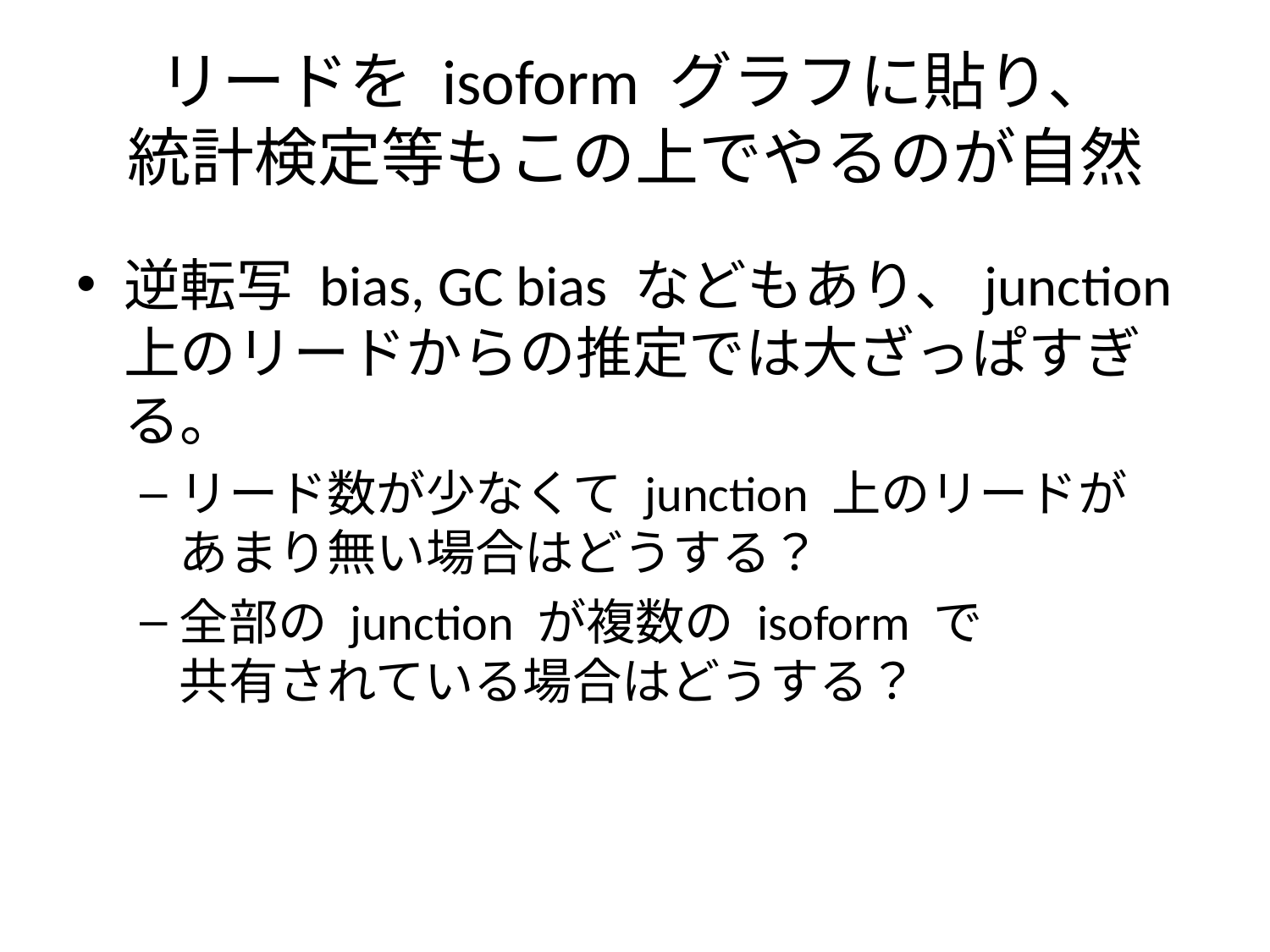

# リードを isoform グラフに貼り、 統計検定等もこの上でやるのが自然
逆転写 bias, GC bias などもあり、junction 上のリードからの推定では大ざっぱすぎる。
リード数が少なくて junction 上のリードが
あまり無い場合はどうする？
全部の junction が複数の isoform で
共有されている場合はどうする？